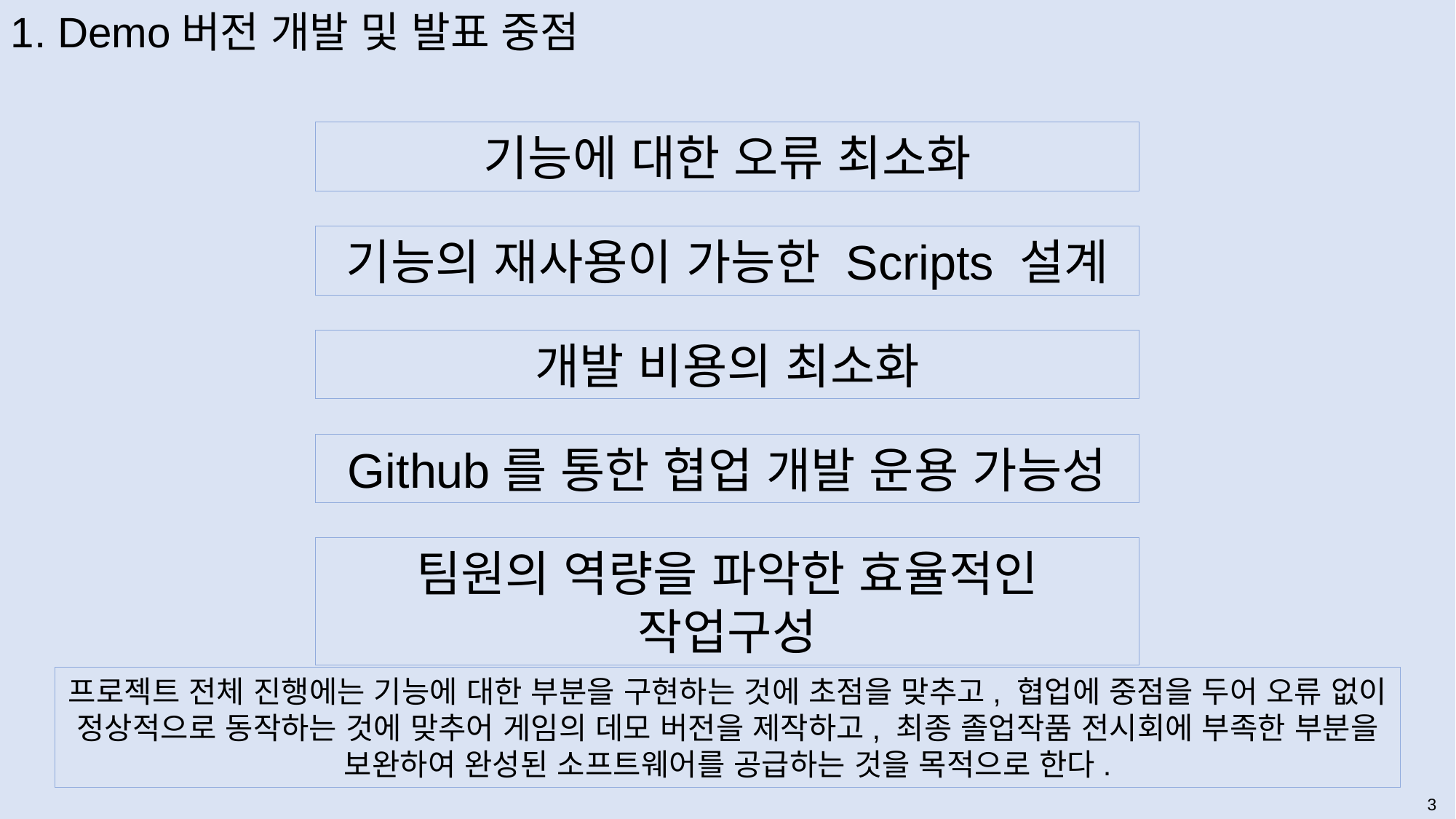

1. Demo버전 개발 및 발표 중점
기능에 대한 오류 최소화
기능의 재사용이 가능한 Scripts 설계
개발 비용의 최소화
Github를 통한 협업 개발 운용 가능성
팀원의 역량을 파악한 효율적인 작업구성
프로젝트 전체 진행에는 기능에 대한 부분을 구현하는 것에 초점을 맞추고, 협업에 중점을 두어 오류 없이 정상적으로 동작하는 것에 맞추어 게임의 데모 버전을 제작하고, 최종 졸업작품 전시회에 부족한 부분을 보완하여 완성된 소프트웨어를 공급하는 것을 목적으로 한다.
3